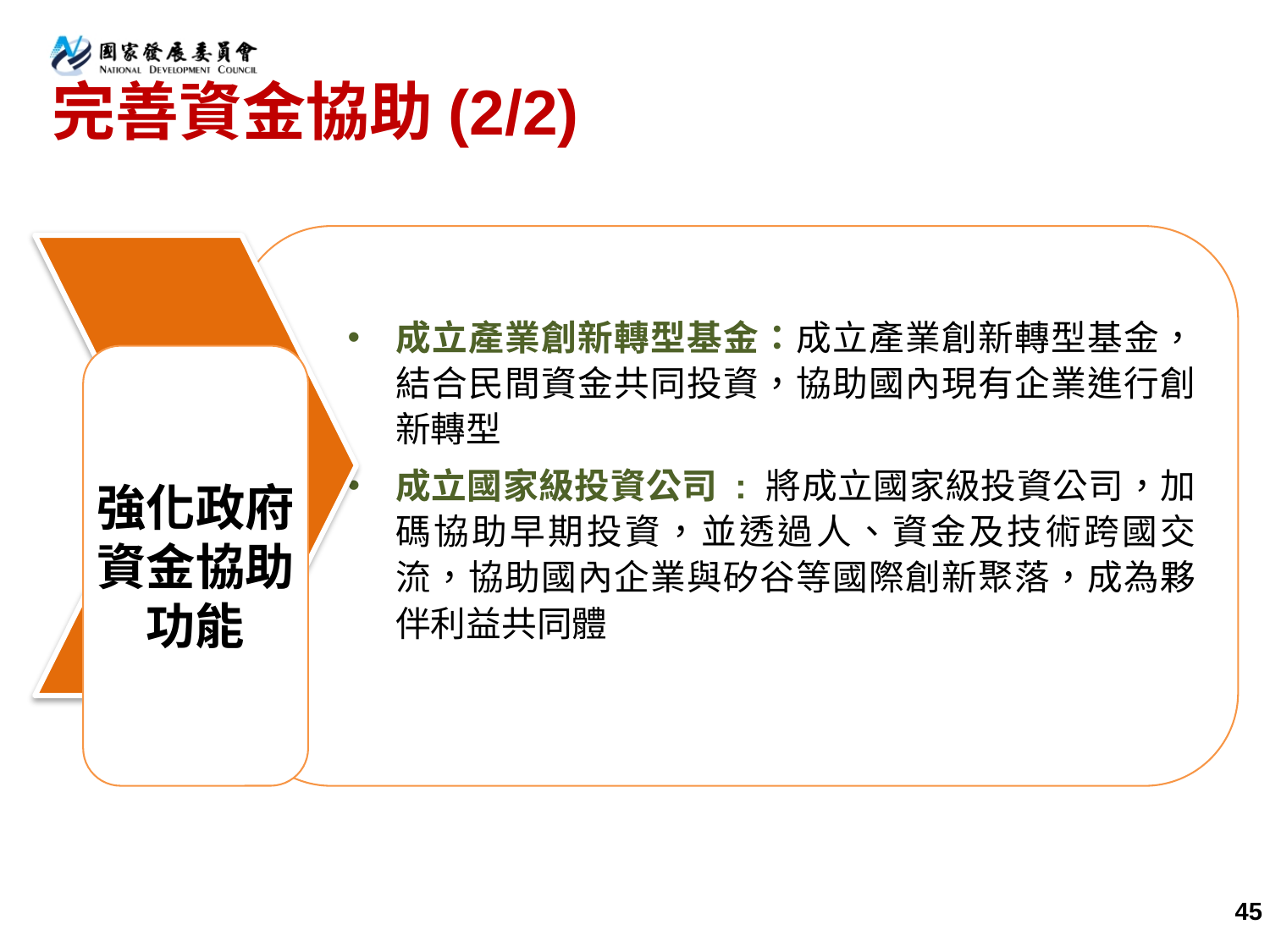

# 完善資金協助(2/2)
成立產業創新轉型基金：成立產業創新轉型基金，結合民間資金共同投資，協助國內現有企業進行創新轉型
成立國家級投資公司 : 將成立國家級投資公司，加碼協助早期投資，並透過人、資金及技術跨國交流，協助國內企業與矽谷等國際創新聚落，成為夥伴利益共同體

強化政府資金協助功能
45